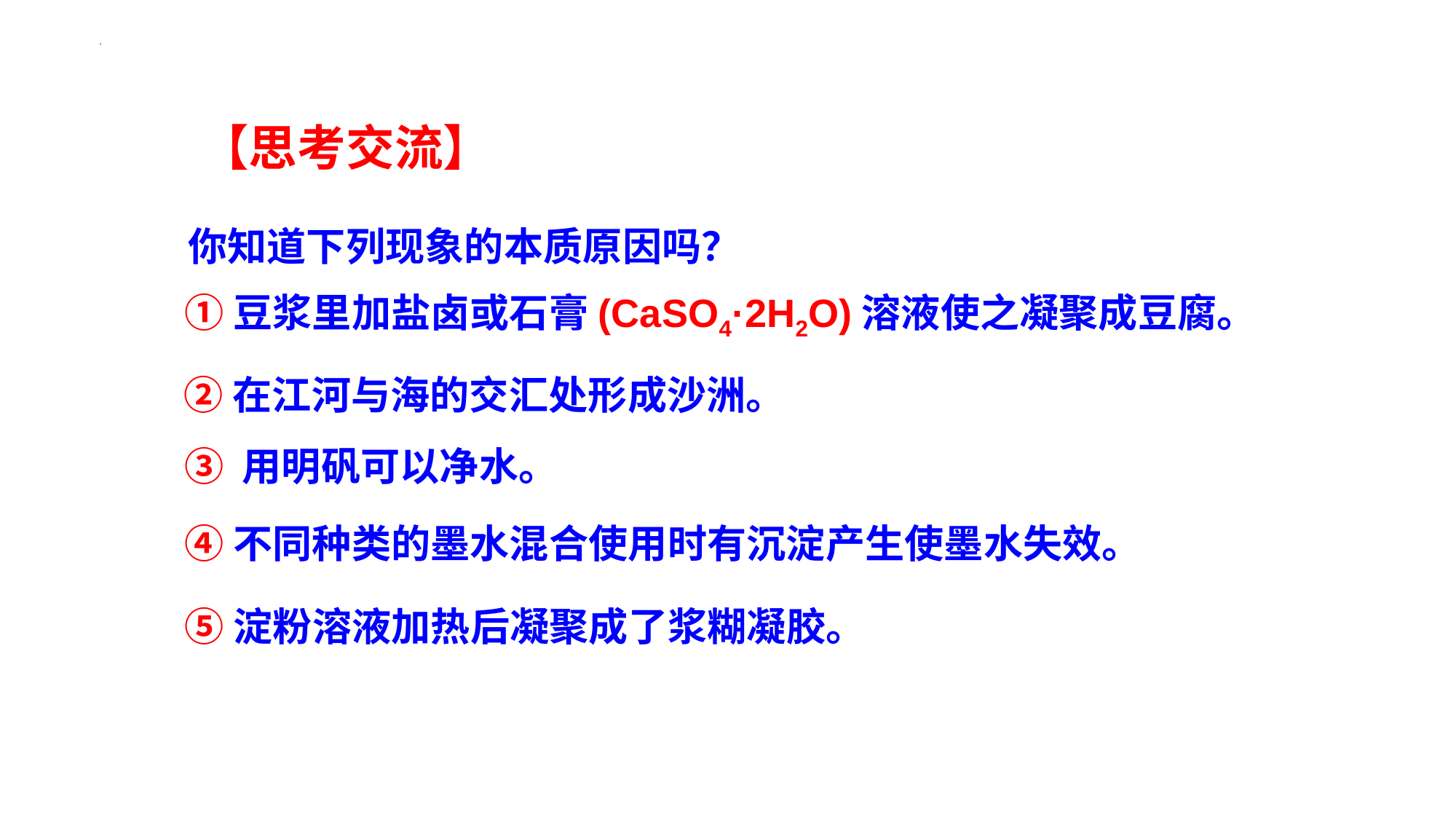

【思考交流】
你知道下列现象的本质原因吗？
①豆浆里加盐卤或石膏(CaSO4·2H2O)溶液使之凝聚成豆腐。
②在江河与海的交汇处形成沙洲。
③ 用明矾可以净水。
④不同种类的墨水混合使用时有沉淀产生使墨水失效。
⑤淀粉溶液加热后凝聚成了浆糊凝胶。